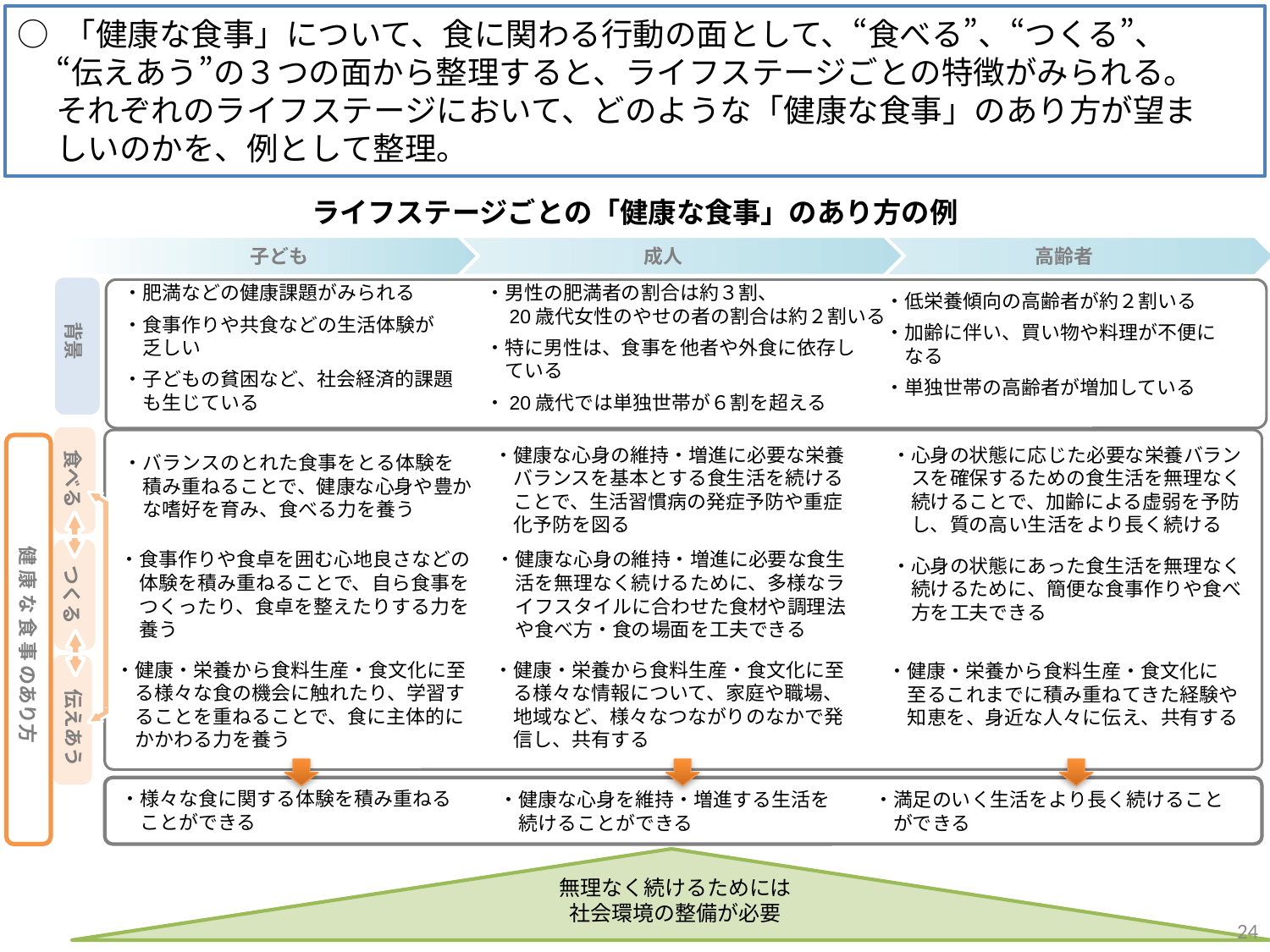

○ 「健康な食事」について、食に関わる行動の面として、“食べる”、“つくる”、
　 “伝えあう”の３つの面から整理すると、ライフステージごとの特徴がみられる。
　 それぞれのライフステージにおいて、どのような「健康な食事」のあり方が望ま
　 しいのかを、例として整理。

ライフステージごとの「健康な食事」のあり方の例

子ども
成人
高齢者
・肥満などの健康課題がみられる

・食事作りや共食などの生活体験が
　乏しい

・子どもの貧困など、社会経済的課題
　も生じている
・男性の肥満者の割合は約３割、
　20歳代女性のやせの者の割合は約２割いる

・特に男性は、食事を他者や外食に依存し
　ている

・20歳代では単独世帯が６割を超える

・低栄養傾向の高齢者が約２割いる

・加齢に伴い、買い物や料理が不便に
　なる

・単独世帯の高齢者が増加している
背景

食べる

・健康な心身の維持・増進に必要な栄養
　バランスを基本とする食生活を続ける
　ことで、生活習慣病の発症予防や重症
　化予防を図る
・心身の状態に応じた必要な栄養バラン
　スを確保するための食生活を無理なく
　続けることで、加齢による虚弱を予防
　し、質の高い生活をより長く続ける
・バランスのとれた食事をとる体験を
　積み重ねることで、健康な心身や豊か
　な嗜好を育み、食べる力を養う

健 康 な 食 事 のあり方

つくる
・食事作りや食卓を囲む心地良さなどの
　体験を積み重ねることで、自ら食事を
　つくったり、食卓を整えたりする力を
　養う
・健康な心身の維持・増進に必要な食生
　活を無理なく続けるために、多様なラ
　イフスタイルに合わせた食材や調理法
　や食べ方・食の場面を工夫できる
・心身の状態にあった食生活を無理なく
　続けるために、簡便な食事作りや食べ
　方を工夫できる

・健康・栄養から食料生産・食文化に至
　る様々な食の機会に触れたり、学習す
　ることを重ねることで、食に主体的に
　かかわる力を養う
・健康・栄養から食料生産・食文化に至
　る様々な情報について、家庭や職場、
　地域など、様々なつながりのなかで発
　信し、共有する
・健康・栄養から食料生産・食文化に
　至るこれまでに積み重ねてきた経験や
　知恵を、身近な人々に伝え、共有する
伝えあう

・様々な食に関する体験を積み重ねる
　ことができる
・健康な心身を維持・増進する生活を
　続けることができる
・満足のいく生活をより長く続けること
　ができる

無理なく続けるためには
社会環境の整備が必要

24